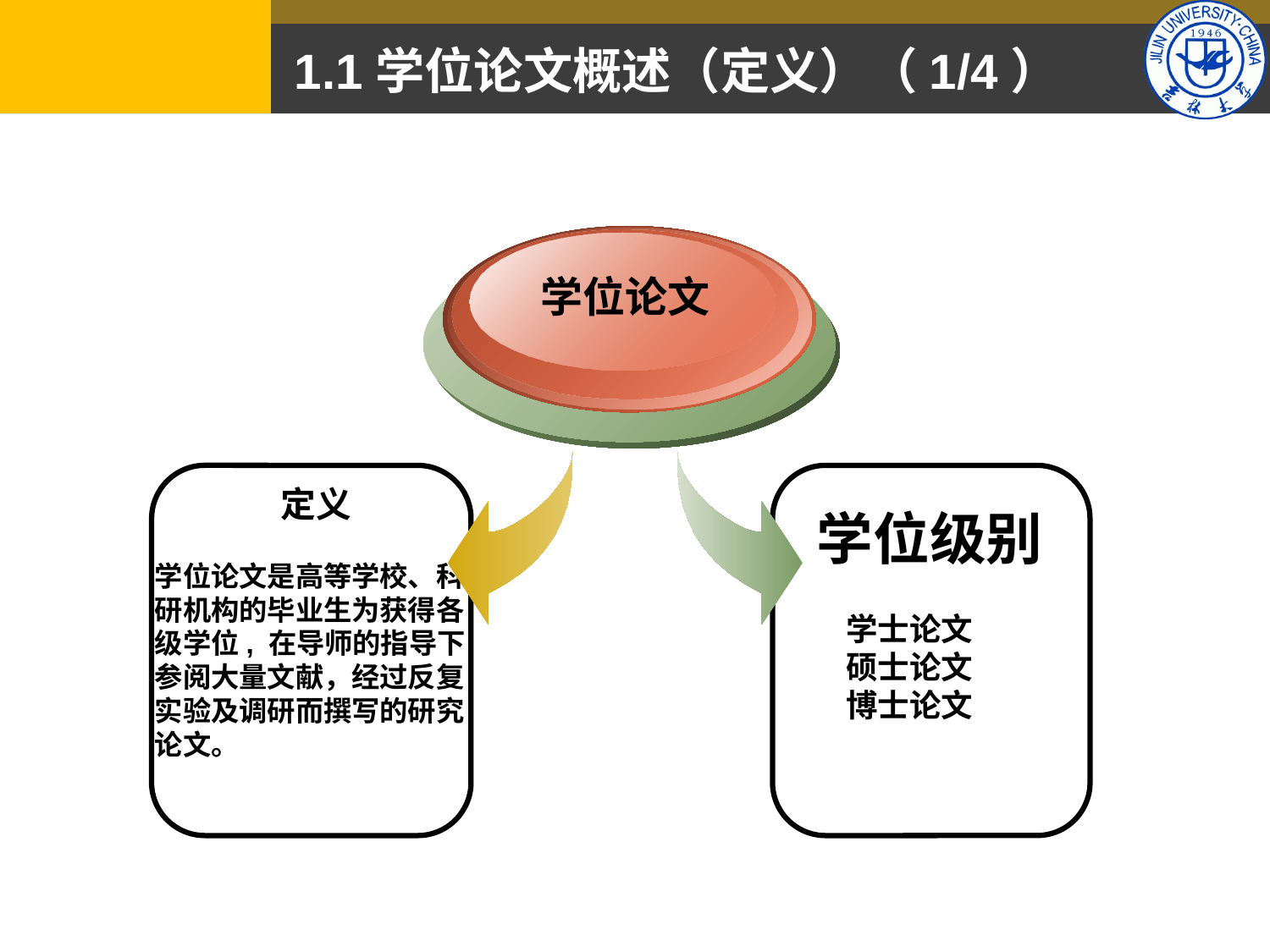

# 1.1学位论文概述（定义）（1/4）

学位论文

定义

学位论文是高等学校、科研机构的毕业生为获得各级学位, 在导师的指导下参阅大量文献，经过反复实验及调研而撰写的研究论文。
学位级别

   学士论文
   硕士论文
   博士论文